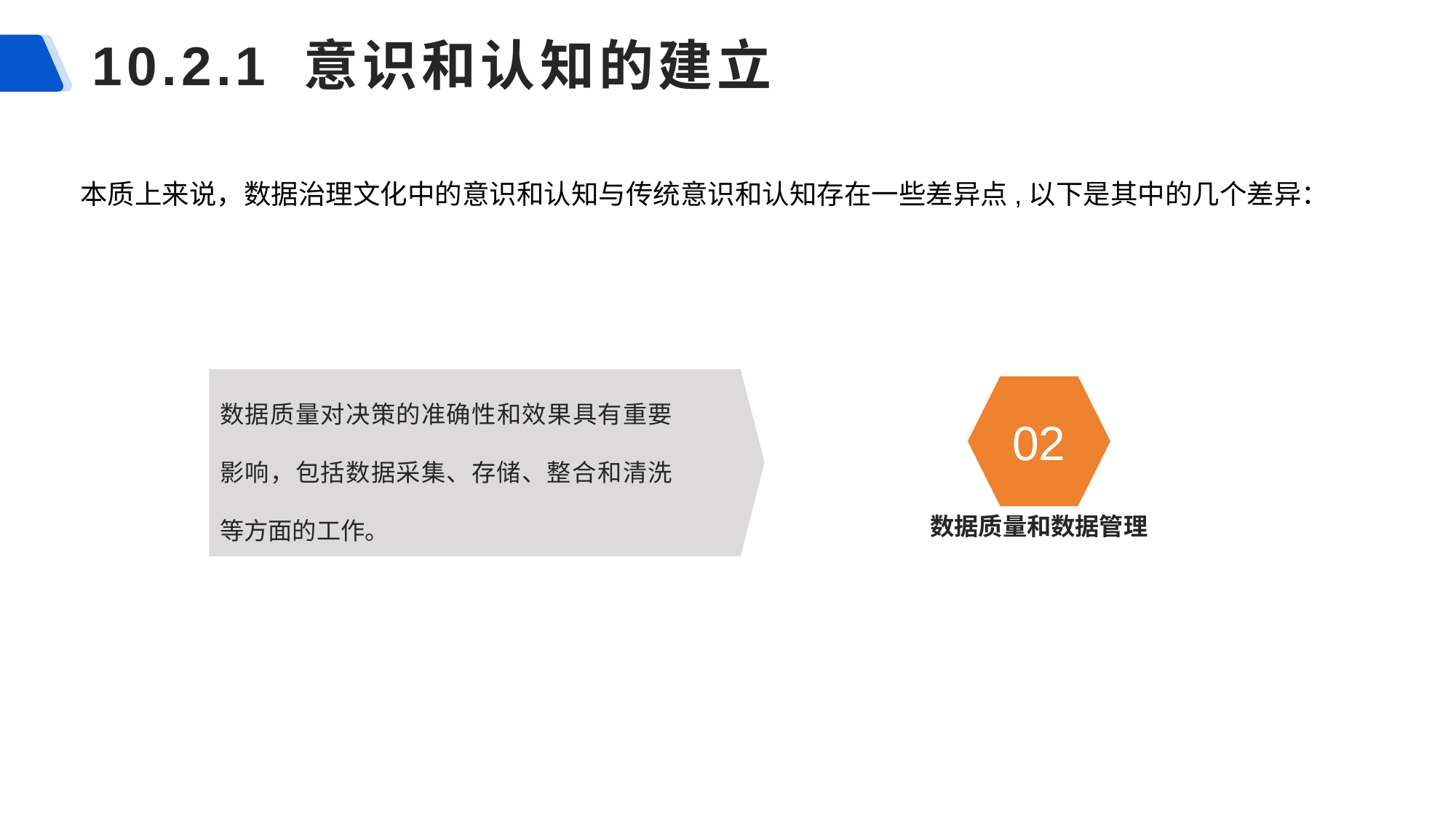

# 10.2.1 意识和认知的建立
本质上来说，数据治理文化中的意识和认知与传统意识和认知存在一些差异点,以下是其中的几个差异：

数据质量对决策的准确性和效果具有重要影响，包括数据采集、存储、整合和清洗等方面的工作。

02
数据质量和数据管理